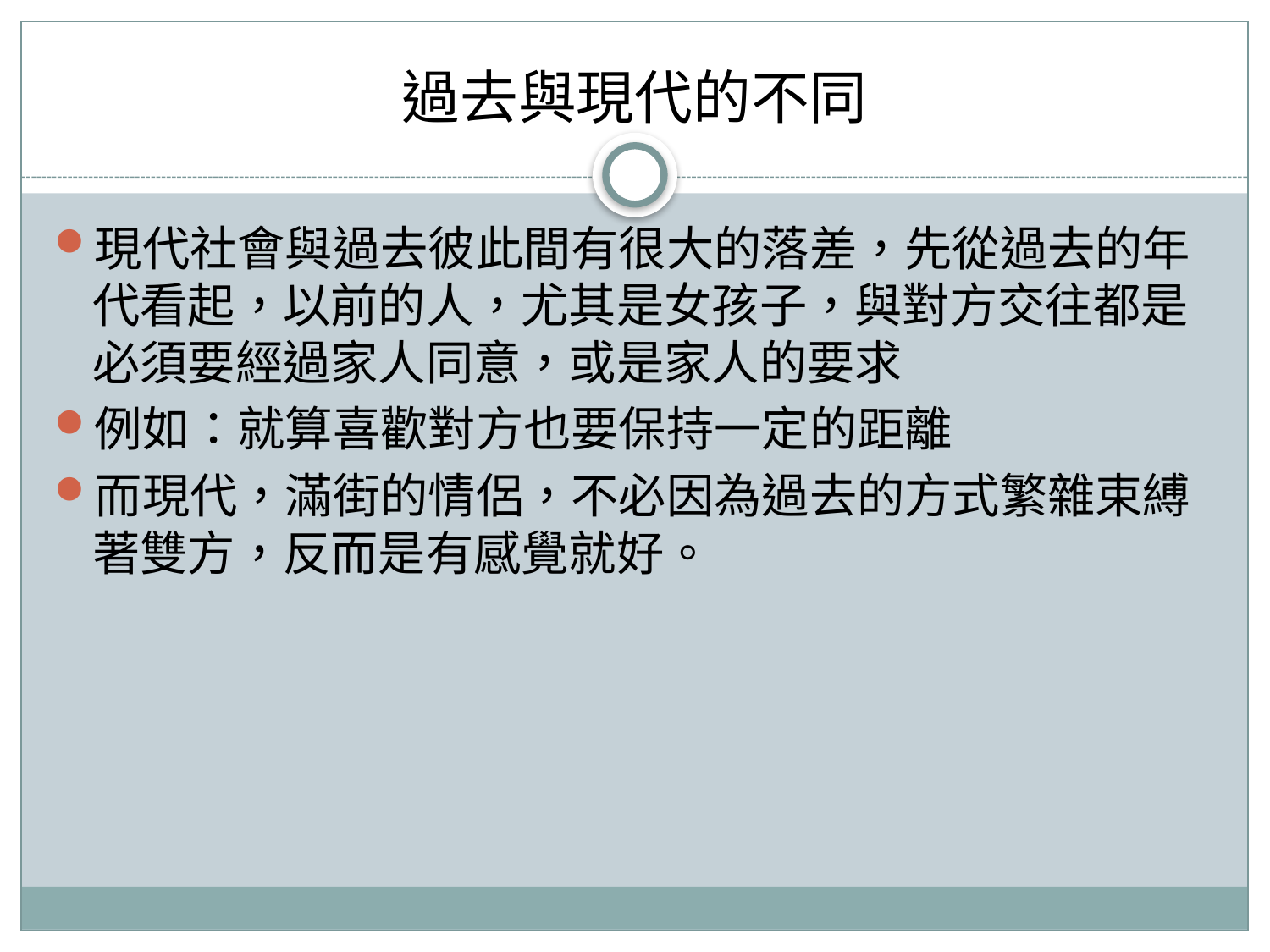

# 過去與現代的不同
現代社會與過去彼此間有很大的落差，先從過去的年代看起，以前的人，尤其是女孩子，與對方交往都是必須要經過家人同意，或是家人的要求
例如：就算喜歡對方也要保持一定的距離
而現代，滿街的情侶，不必因為過去的方式繁雜束縛著雙方，反而是有感覺就好。